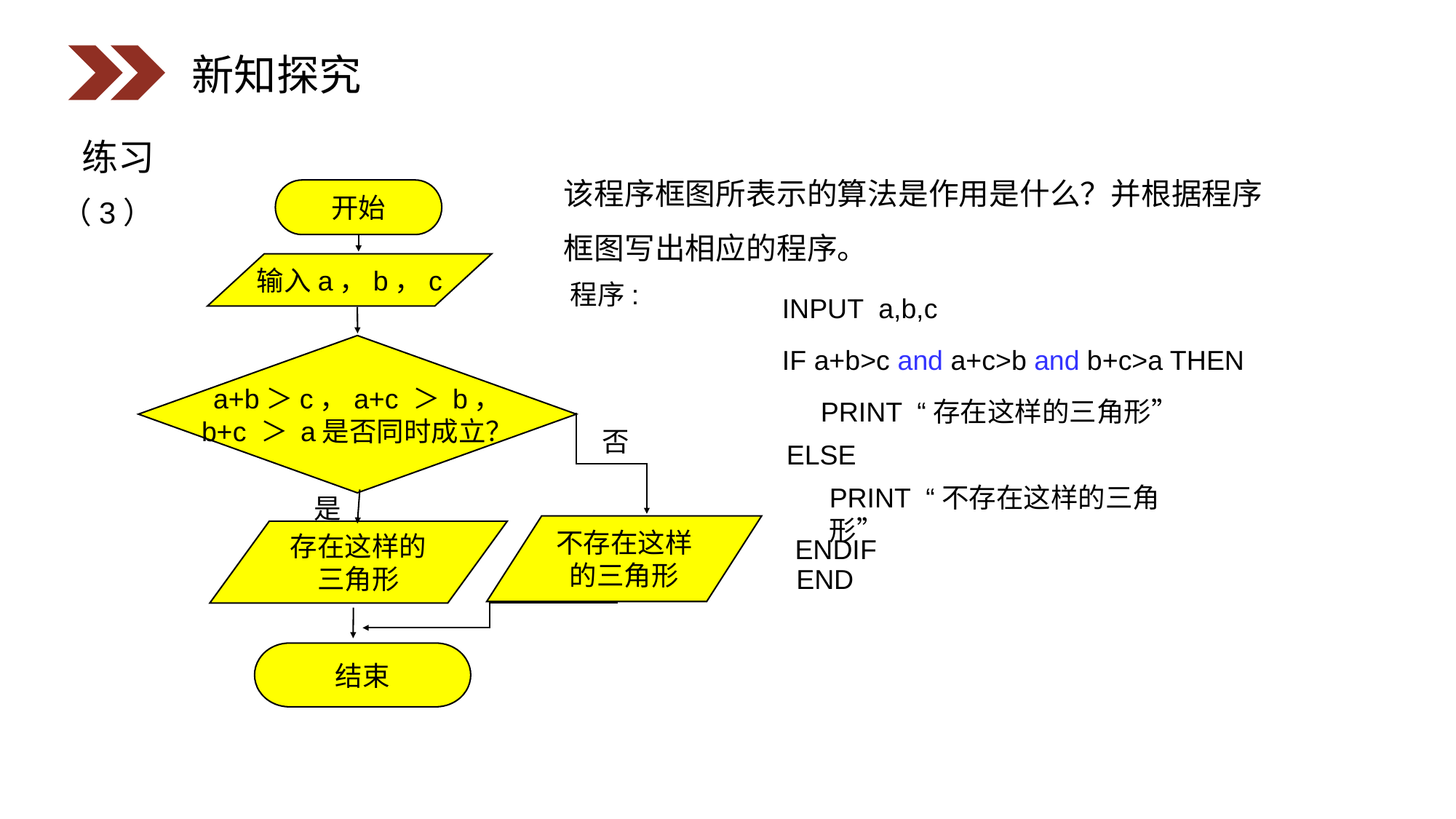

新知探究
练习
该程序框图所表示的算法是作用是什么？并根据程序框图写出相应的程序。
开始
（3）
输入a，b，c
程序:
INPUT  a,b,c
a+b＞c，a+c ＞ b，
b+c ＞ a是否同时成立？
IF a+b>c and a+c>b and b+c>a THEN
PRINT  “存在这样的三角形”
否
ELSE
PRINT  “不存在这样的三角形”
是
不存在这样
的三角形
存在这样的
三角形
ENDIF
END
结束